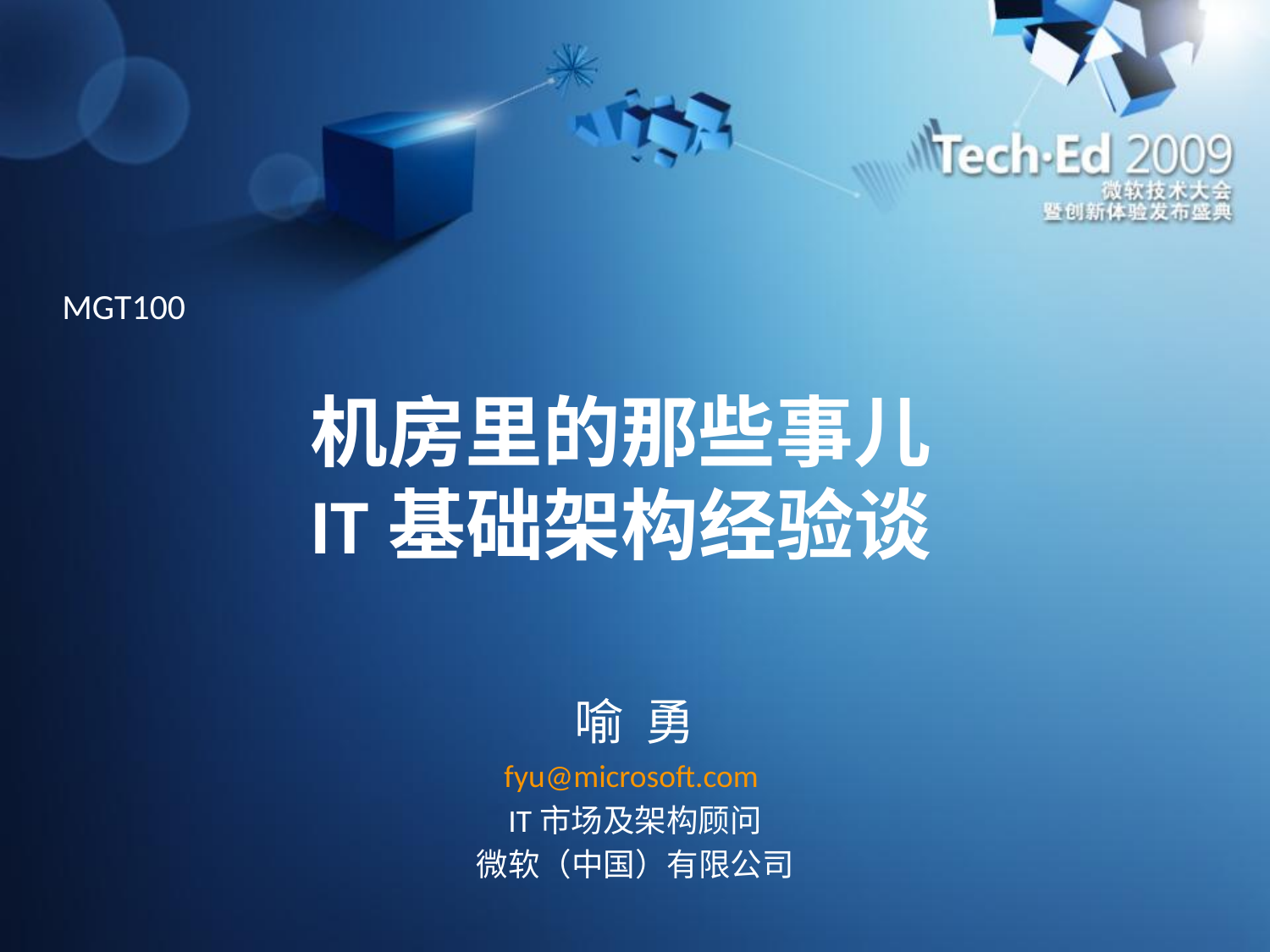

MGT100
# 机房里的那些事儿 IT基础架构经验谈
喻  勇
fyu@microsoft.com
IT市场及架构顾问
微软（中国）有限公司